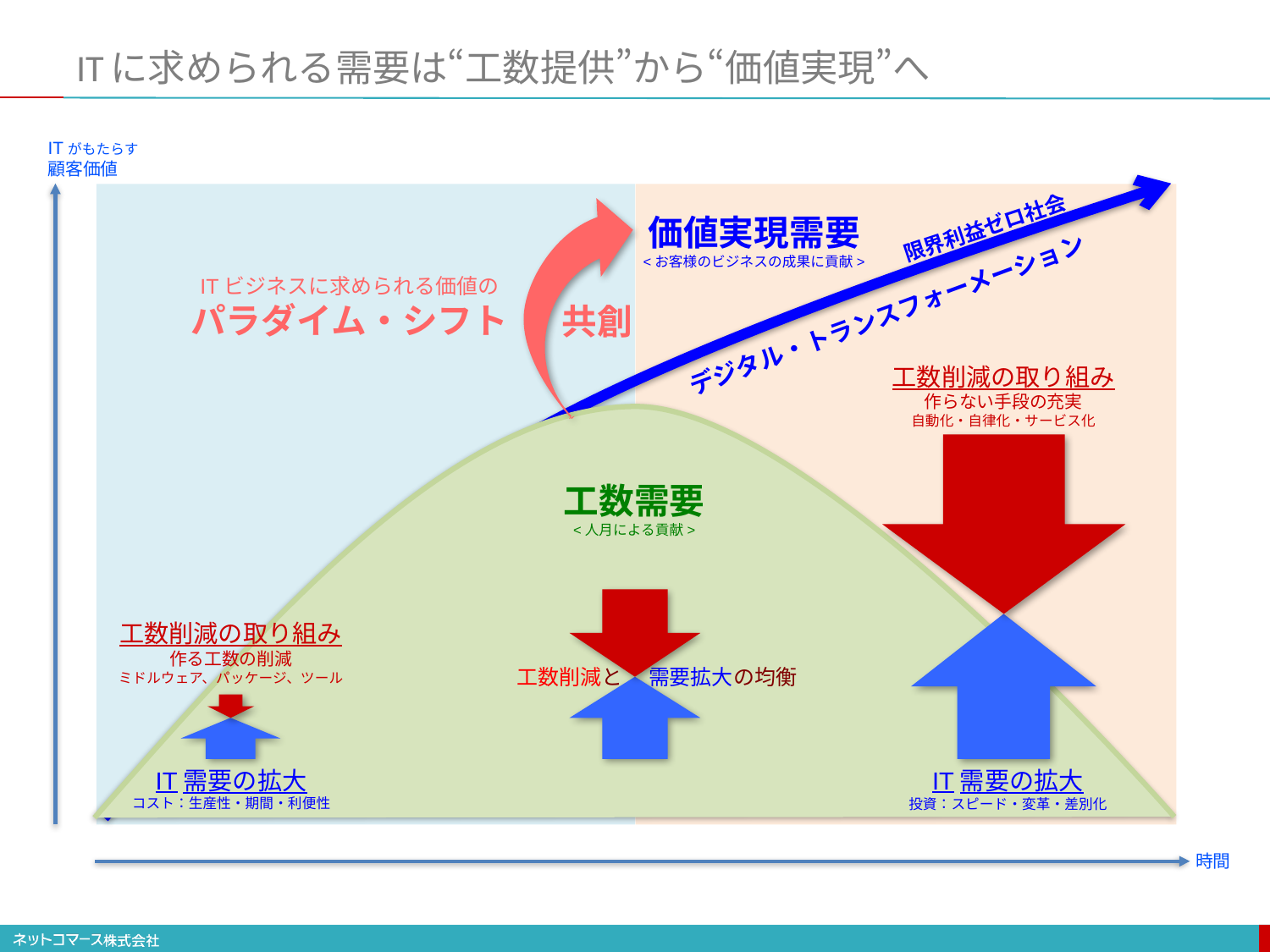

# ITに求められる需要は“工数提供”から“価値実現”へ
ITがもたらす
顧客価値

価値実現需要
<お客様のビジネスの成果に貢献>
限界利益ゼロ社会

ITビジネスに求められる価値の
パラダイム・シフト
共創
デジタル・トランスフォーメーション
工数削減の取り組み
作らない手段の充実
自動化・自律化・サービス化

工数需要
<人月による貢献>

工数削減の取り組み
作る工数の削減
ミドルウェア、パッケージ、ツール

工数削減と　 需要拡大の均衡

IT需要の拡大
コスト：生産性・期間・利便性
IT需要の拡大
投資：スピード・変革・差別化
時間